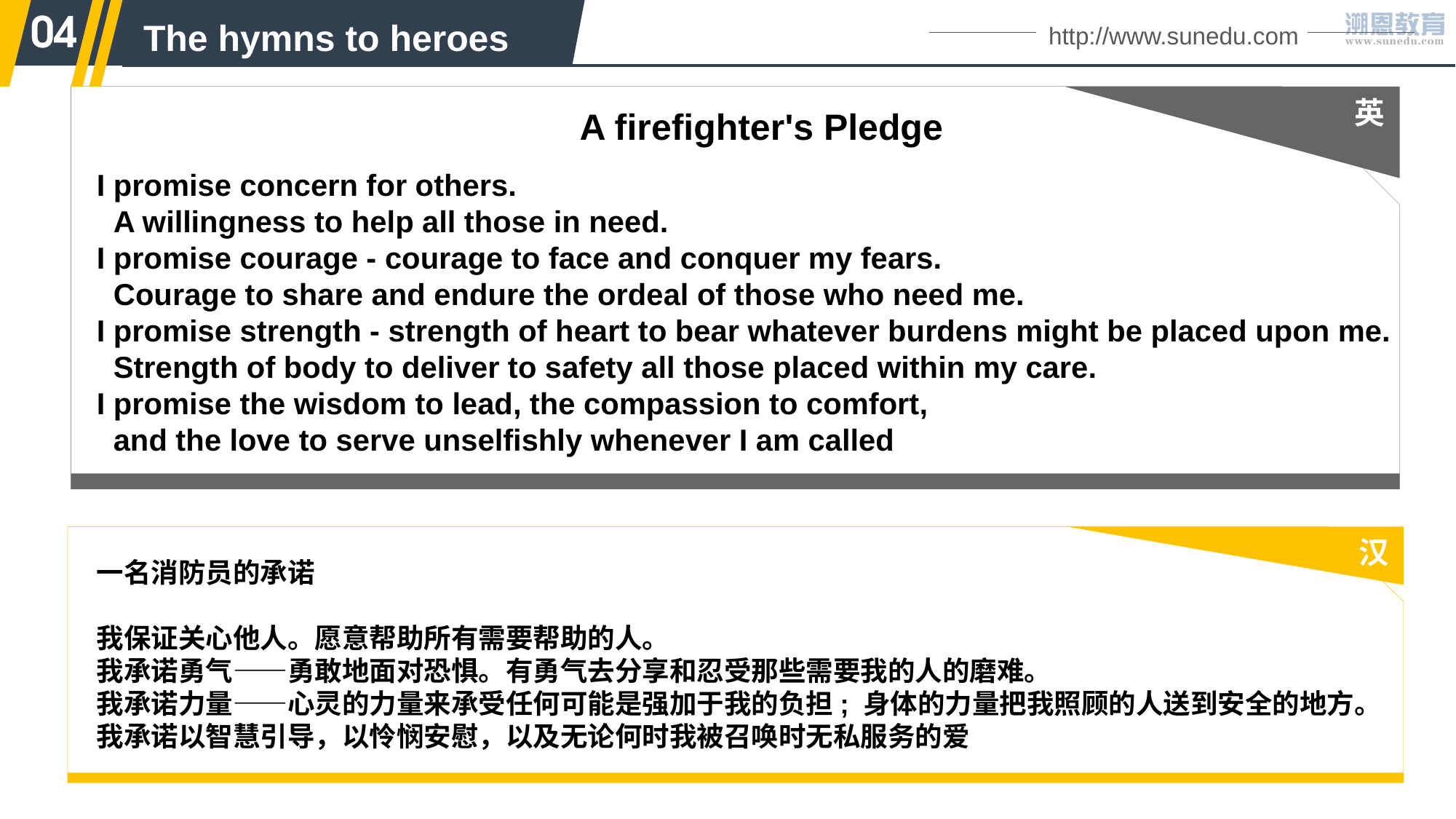

04

 The hymns to heroes
http://www.sunedu.com

英

A firefighter's Pledge

I promise concern for others.
  A willingness to help all those in need.
I promise courage - courage to face and conquer my fears.
  Courage to share and endure the ordeal of those who need me.
I promise strength - strength of heart to bear whatever burdens might be placed upon me.
  Strength of body to deliver to safety all those placed within my care.
I promise the wisdom to lead, the compassion to comfort,
  and the love to serve unselfishly whenever I am called

汉

一名消防员的承诺

我保证关心他人。愿意帮助所有需要帮助的人。
我承诺勇气——勇敢地面对恐惧。有勇气去分享和忍受那些需要我的人的磨难。
我承诺力量——心灵的力量来承受任何可能是强加于我的负担; 身体的力量把我照顾的人送到安全的地方。
我承诺以智慧引导，以怜悯安慰，以及无论何时我被召唤时无私服务的爱